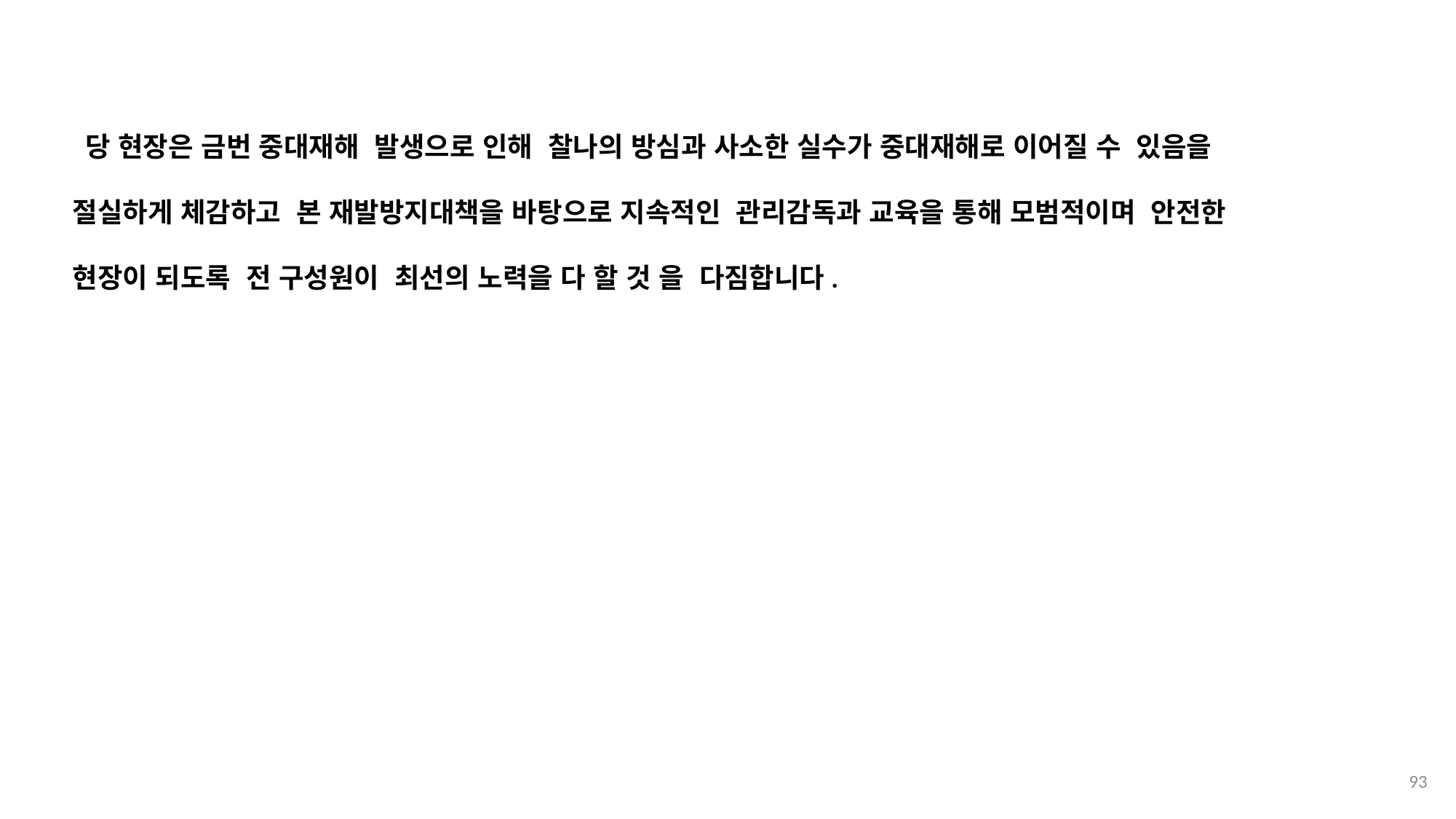

당 현장은 금번 중대재해  발생으로 인해  찰나의 방심과 사소한 실수가 중대재해로 이어질 수  있음을

절실하게 체감하고  본 재발방지대책을 바탕으로 지속적인  관리감독과 교육을 통해 모범적이며  안전한

현장이 되도록  전 구성원이  최선의 노력을 다 할 것 을  다짐합니다.
93